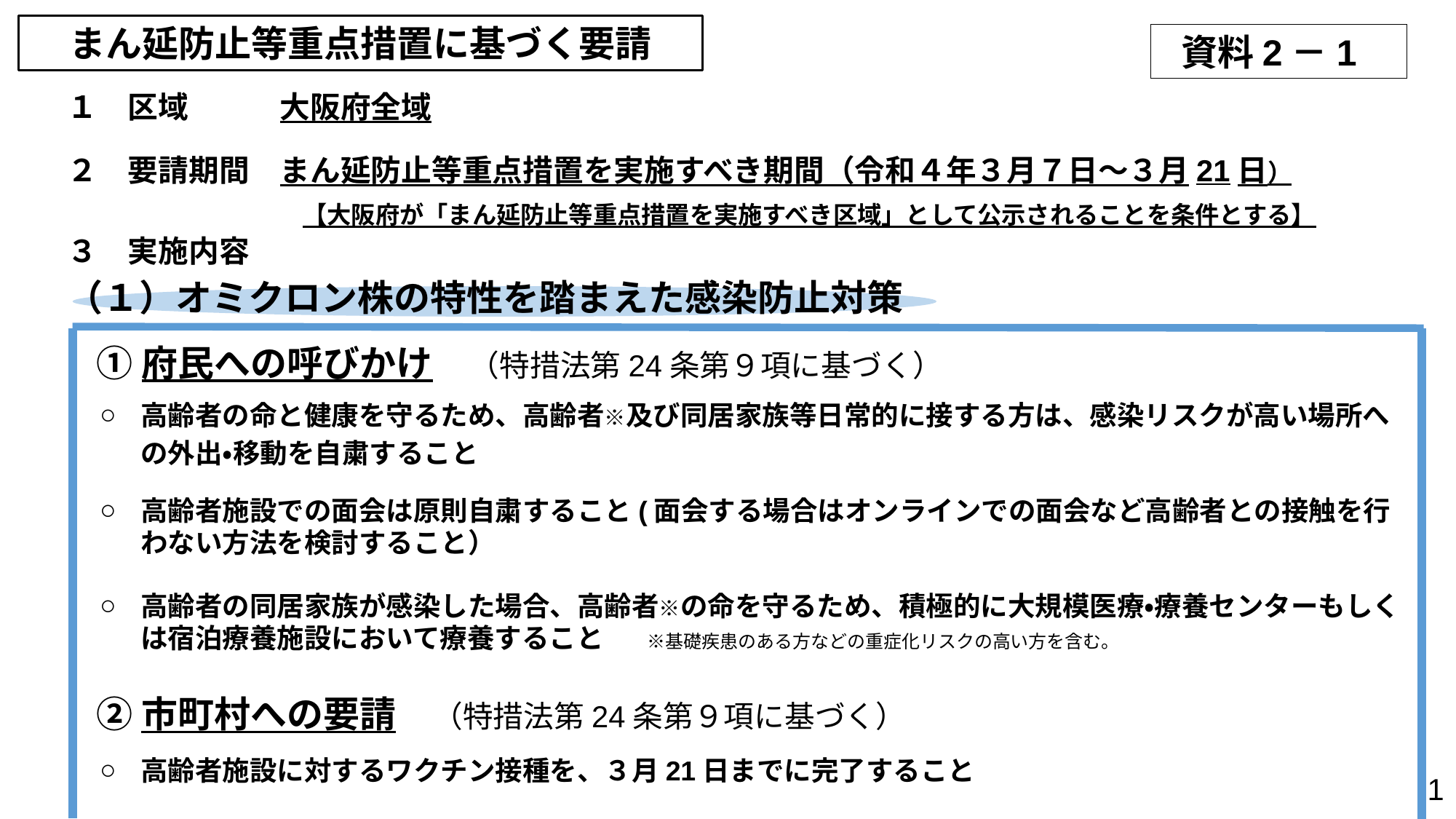

まん延防止等重点措置に基づく要請
資料2－1
　１　区域　　　大阪府全域

　２　要請期間　まん延防止等重点措置を実施すべき期間（令和４年３月７日～３月21日）
　　　　　　　　　　　【大阪府が「まん延防止等重点措置を実施すべき区域」として公示されることを条件とする】

　３　実施内容
（１）オミクロン株の特性を踏まえた感染防止対策

①府民への呼びかけ　（特措法第24条第９項に基づく）

高齢者の命と健康を守るため、高齢者※及び同居家族等日常的に接する方は、感染リスクが高い場所への外出・移動を自粛すること

高齢者施設での面会は原則自粛すること(面会する場合はオンラインでの面会など高齢者との接触を行わない方法を検討すること）

高齢者の同居家族が感染した場合、高齢者※の命を守るため、積極的に大規模医療・療養センターもしくは宿泊療養施設において療養すること       ※基礎疾患のある方などの重症化リスクの高い方を含む。

②市町村への要請　（特措法第24条第９項に基づく）

高齢者施設に対するワクチン接種を、３月21日までに完了すること

1